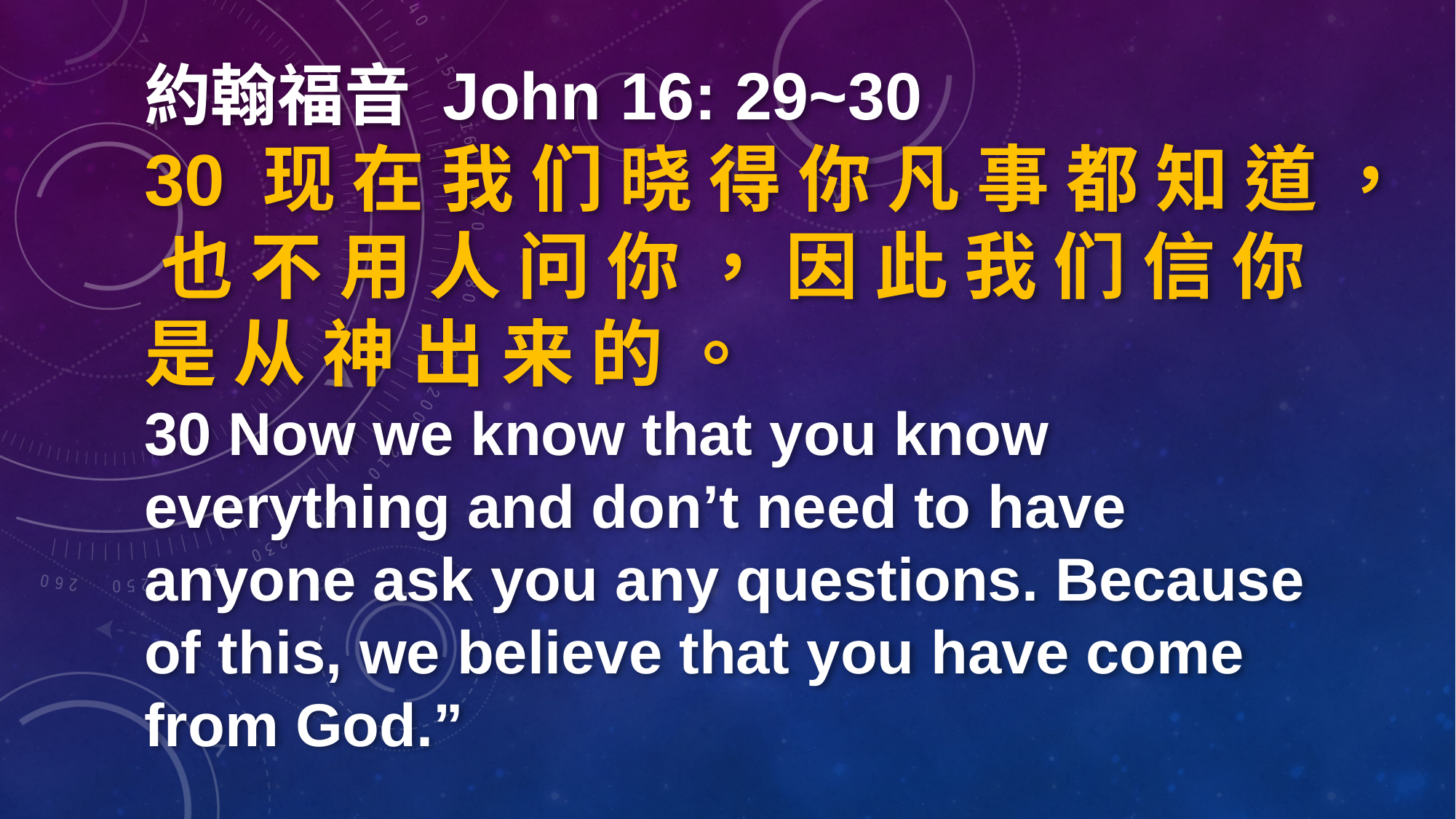

約翰福音 John 16: 29~30
30 现 在 我 们 晓 得 你 凡 事 都 知 道 ， 也 不 用 人 问 你 ， 因 此 我 们 信 你 是 从 神 出 来 的 。
30 Now we know that you know everything and don’t need to have anyone ask you any questions. Because of this, we believe that you have come from God.”